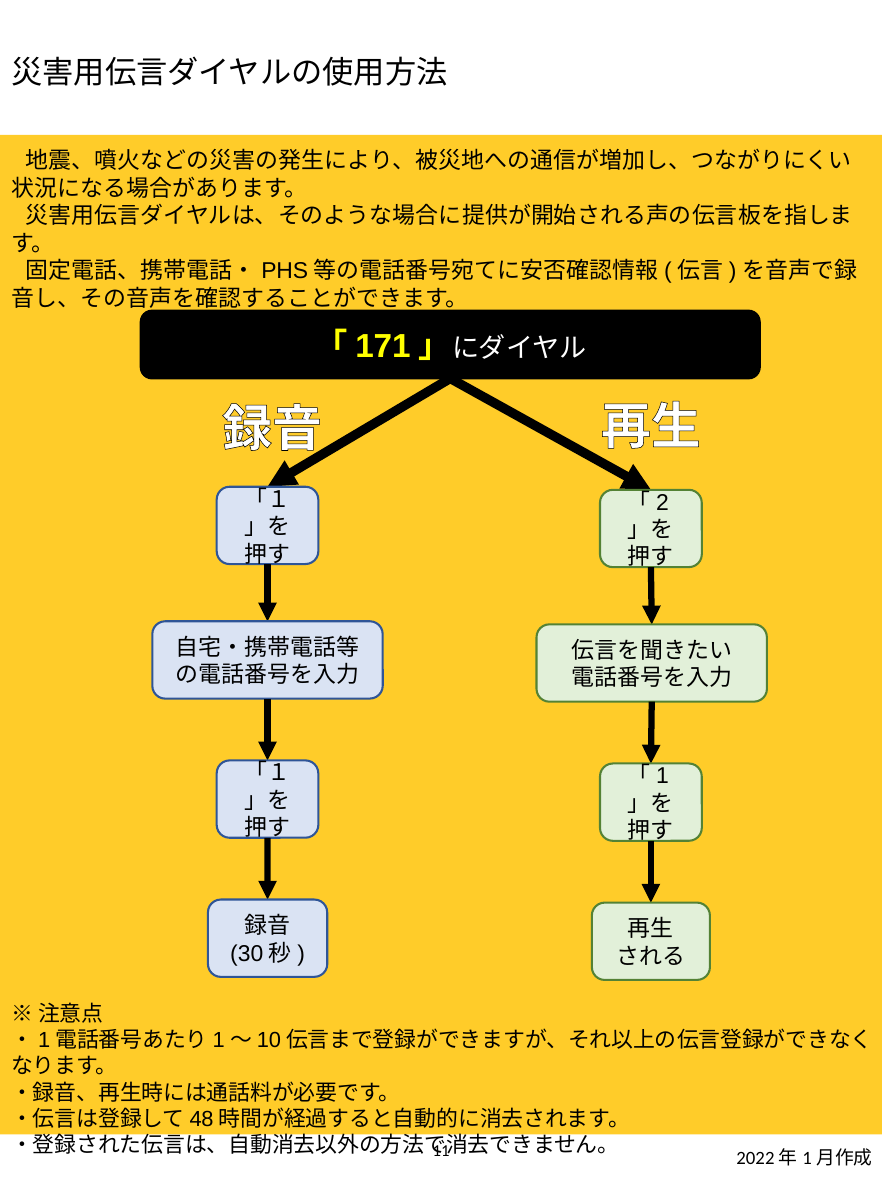

災害用伝言ダイヤルの使用方法

地震、噴火などの災害の発生により、被災地への通信が増加し、つながりにくい状況になる場合があります。
災害用伝言ダイヤルは、そのような場合に提供が開始される声の伝言板を指します。
固定電話、携帯電話・PHS等の電話番号宛てに安否確認情報(伝言)を音声で録音し、その音声を確認することができます。
「171」にダイヤル
再生
録音
「１」を押す
「2」を押す
自宅・携帯電話等の電話番号を入力
伝言を聞きたい
電話番号を入力
「１」を押す
「1」を押す
録音
(30秒)
再生
される
※注意点
・1電話番号あたり1～10伝言まで登録ができますが、それ以上の伝言登録ができなくなります。
・録音、再生時には通話料が必要です。
・伝言は登録して48時間が経過すると自動的に消去されます。
・登録された伝言は、自動消去以外の方法で消去できません。
11
2022年1月作成